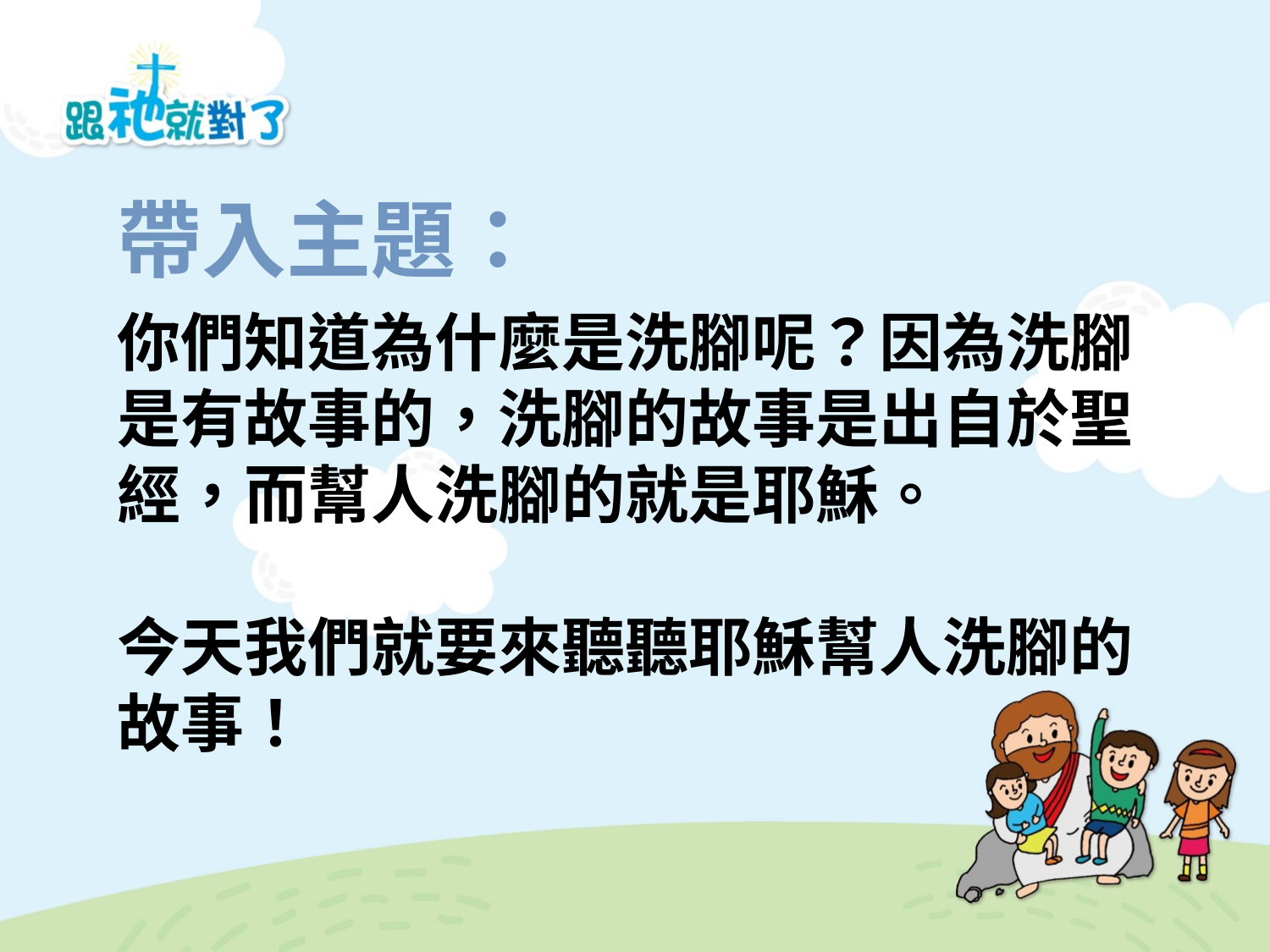

帶入主題：
你們知道為什麼是洗腳呢？因為洗腳是有故事的，洗腳的故事是出自於聖經，而幫人洗腳的就是耶穌。

今天我們就要來聽聽耶穌幫人洗腳的故事！